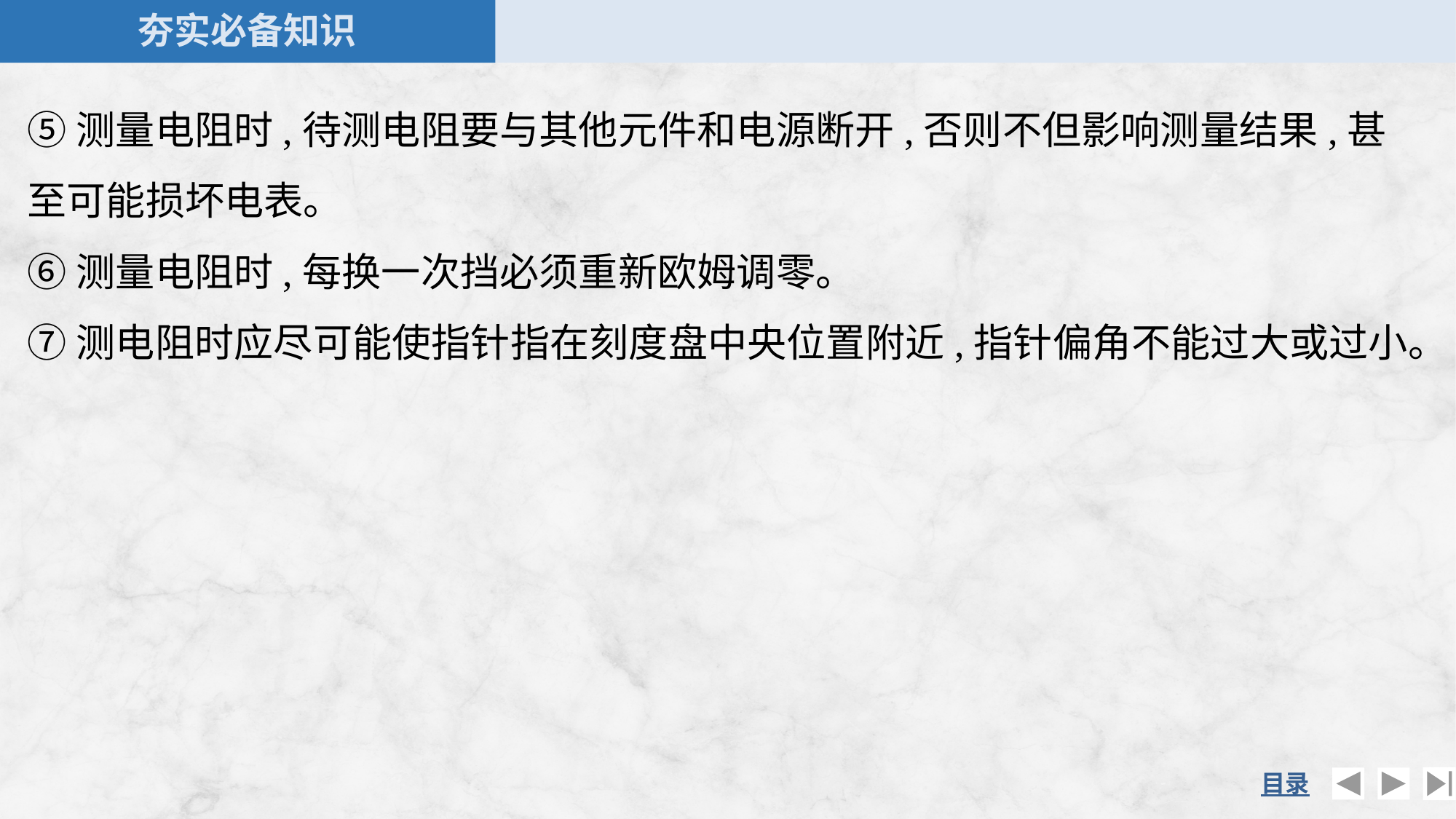

⑤测量电阻时,待测电阻要与其他元件和电源断开,否则不但影响测量结果,甚至可能损坏电表。
⑥测量电阻时,每换一次挡必须重新欧姆调零。
⑦测电阻时应尽可能使指针指在刻度盘中央位置附近,指针偏角不能过大或过小。